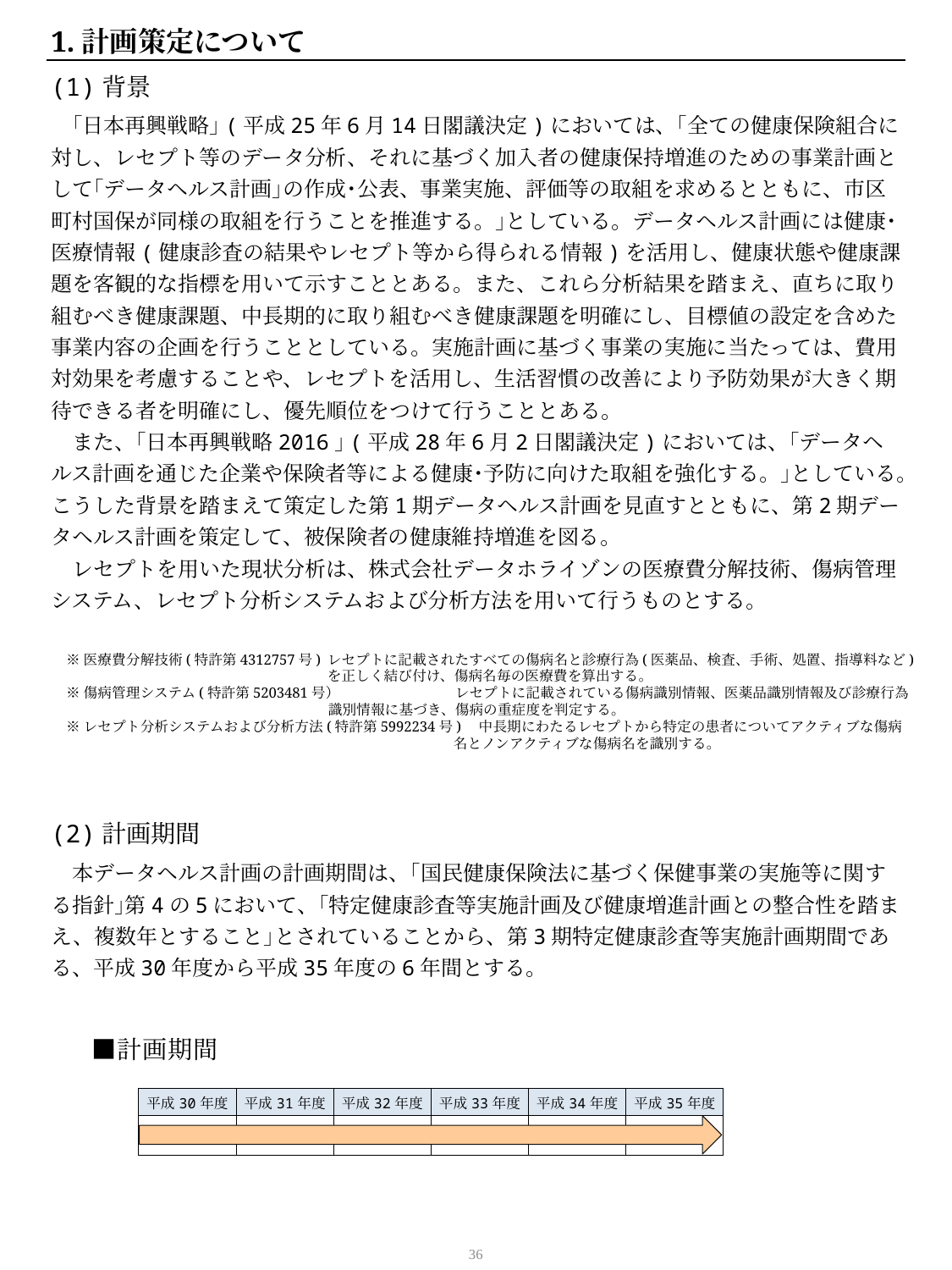

1.計画策定について
(1)背景
　｢日本再興戦略｣(平成25年6月14日閣議決定)においては、｢全ての健康保険組合に対し、レセプト等のデータ分析、それに基づく加入者の健康保持増進のための事業計画として｢データヘルス計画｣の作成･公表、事業実施、評価等の取組を求めるとともに、市区町村国保が同様の取組を行うことを推進する。｣としている。データヘルス計画には健康･医療情報(健康診査の結果やレセプト等から得られる情報)を活用し、健康状態や健康課題を客観的な指標を用いて示すこととある。また、これら分析結果を踏まえ、直ちに取り組むべき健康課題、中長期的に取り組むべき健康課題を明確にし、目標値の設定を含めた事業内容の企画を行うこととしている。実施計画に基づく事業の実施に当たっては、費用対効果を考慮することや、レセプトを活用し、生活習慣の改善により予防効果が大きく期待できる者を明確にし、優先順位をつけて行うこととある。
　また、｢日本再興戦略2016｣(平成28年6月2日閣議決定)においては、｢データヘルス計画を通じた企業や保険者等による健康･予防に向けた取組を強化する。｣としている。こうした背景を踏まえて策定した第1期データヘルス計画を見直すとともに、第2期データヘルス計画を策定して、被保険者の健康維持増進を図る。
　レセプトを用いた現状分析は、株式会社データホライゾンの医療費分解技術、傷病管理システム、レセプト分析システムおよび分析方法を用いて行うものとする。
※医療費分解技術(特許第4312757号)	レセプトに記載されたすべての傷病名と診療行為(医薬品、検査、手術、処置、指導料など)を正しく結び付け、傷病名毎の医療費を算出する。
※傷病管理システム(特許第5203481号） 	レセプトに記載されている傷病識別情報、医薬品識別情報及び診療行為識別情報に基づき、傷病の重症度を判定する。
※レセプト分析システムおよび分析方法(特許第5992234号)　中長期にわたるレセプトから特定の患者についてアクティブな傷病名とノンアクティブな傷病名を識別する。
(2)計画期間
　本データヘルス計画の計画期間は、｢国民健康保険法に基づく保健事業の実施等に関する指針｣第4の5において、｢特定健康診査等実施計画及び健康増進計画との整合性を踏まえ、複数年とすること｣とされていることから、第3期特定健康診査等実施計画期間である、平成30年度から平成35年度の6年間とする。
　■計画期間
| 平成30年度 | 平成31年度 | 平成32年度 | 平成33年度 | 平成34年度 | 平成35年度 |
| --- | --- | --- | --- | --- | --- |
|  |  |  |  |  |  |

36